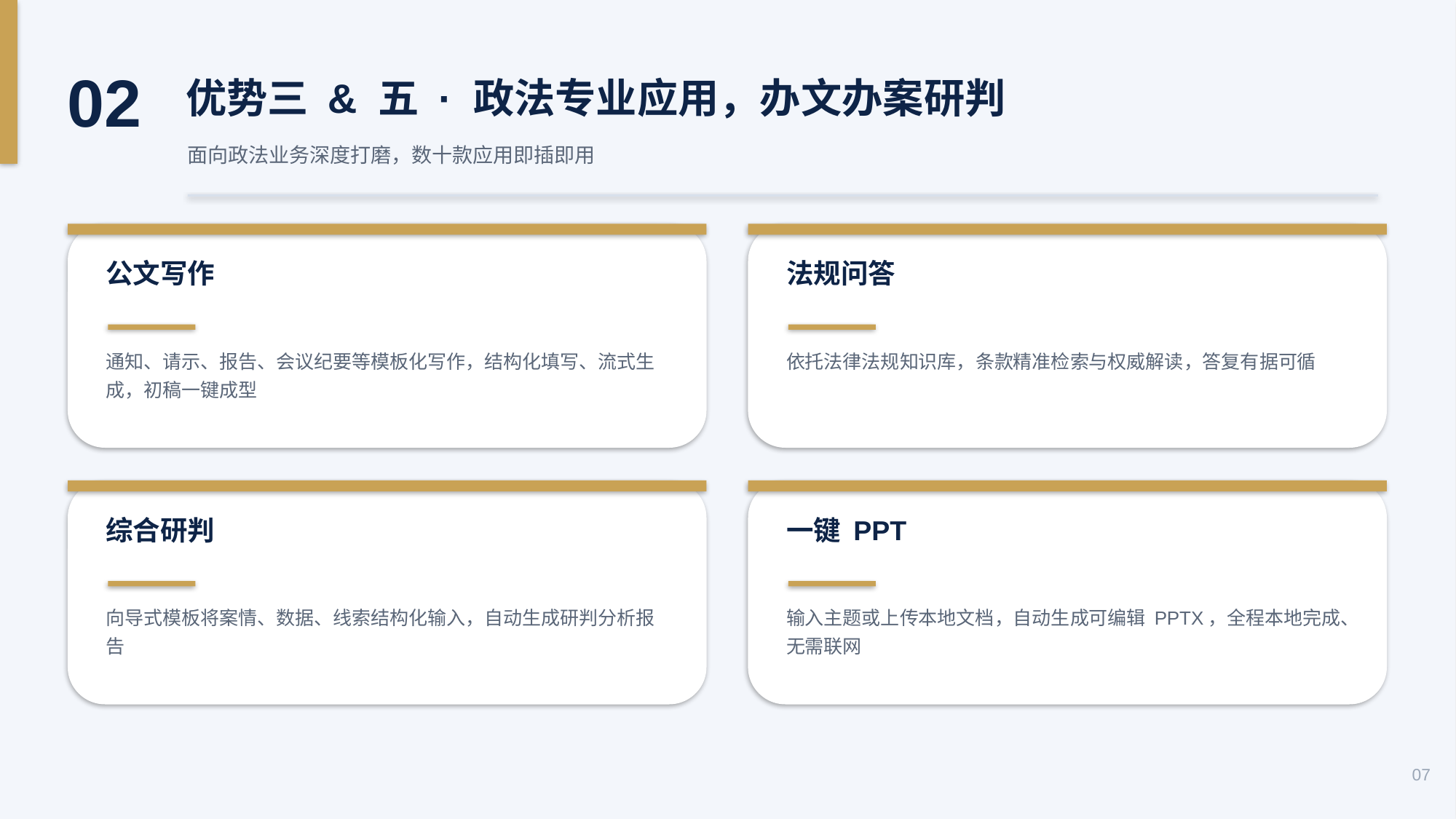

02
优势三 & 五 · 政法专业应用，办文办案研判
面向政法业务深度打磨，数十款应用即插即用

公文写作
法规问答

通知、请示、报告、会议纪要等模板化写作，结构化填写、流式生成，初稿一键成型
依托法律法规知识库，条款精准检索与权威解读，答复有据可循

综合研判
一键 PPT

向导式模板将案情、数据、线索结构化输入，自动生成研判分析报告
输入主题或上传本地文档，自动生成可编辑 PPTX，全程本地完成、无需联网
07